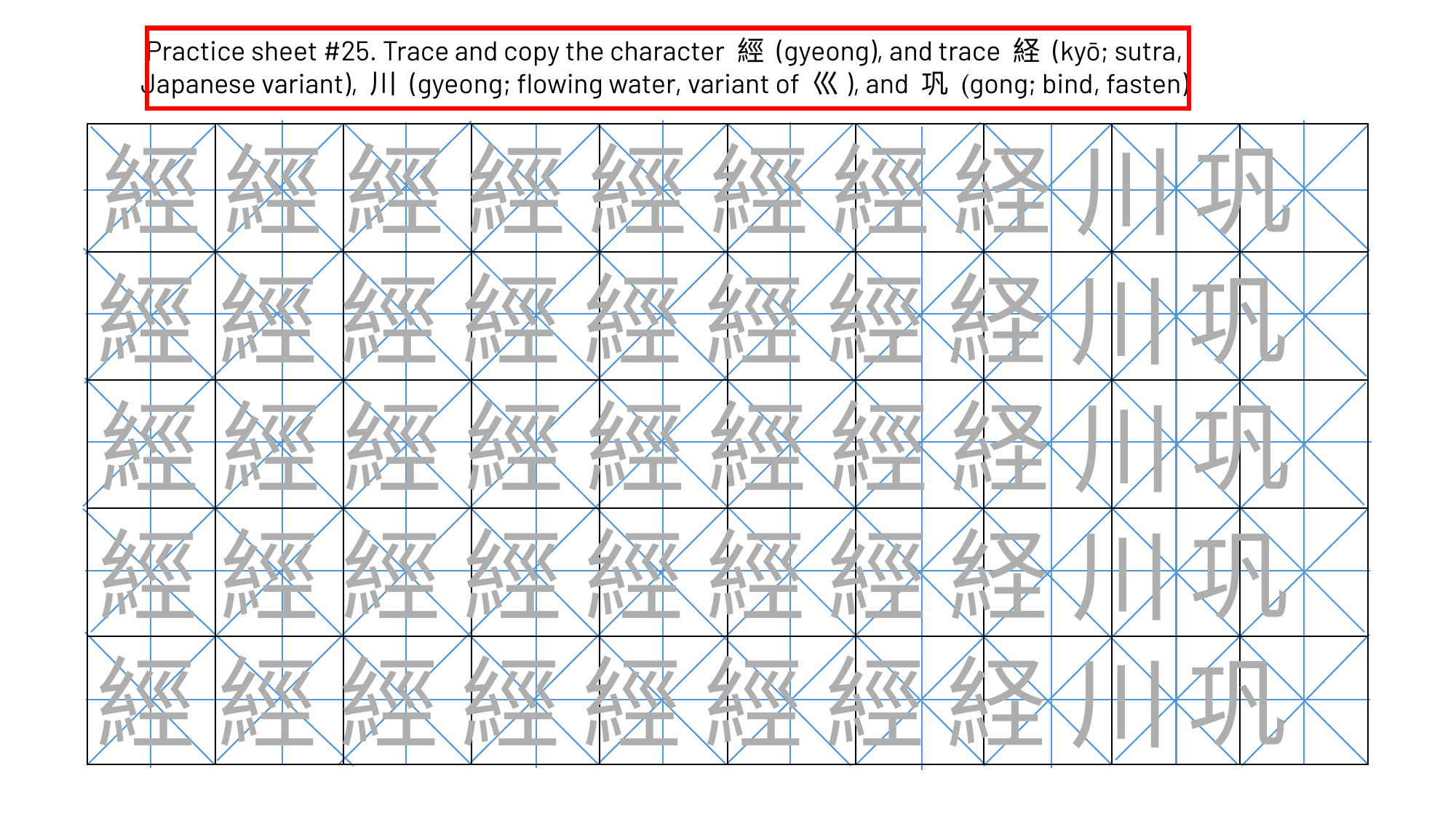

Practice sheet #25. Trace and copy the character 經 (gyeong), and trace 経 (kyō; sutra, Japanese variant), 川 (gyeong; flowing water, variant of 巛), and 巩 (gong; bind, fasten)

經 經 經 經 經 經 經 経 川 巩
|  |  |  |  |  |  |  |  |  |  |
| --- | --- | --- | --- | --- | --- | --- | --- | --- | --- |
|  |  |  |  |  |  |  |  |  |  |
|  |  |  |  |  |  |  |  |  |  |
|  |  |  |  |  |  |  |  |  |  |
|  |  |  |  |  |  |  |  |  |  |
經 經 經 經 經 經 經 経 川 巩
經 經 經 經 經 經 經 経 川 巩
經 經 經 經 經 經 經 経 川 巩
經 經 經 經 經 經 經 経 川 巩